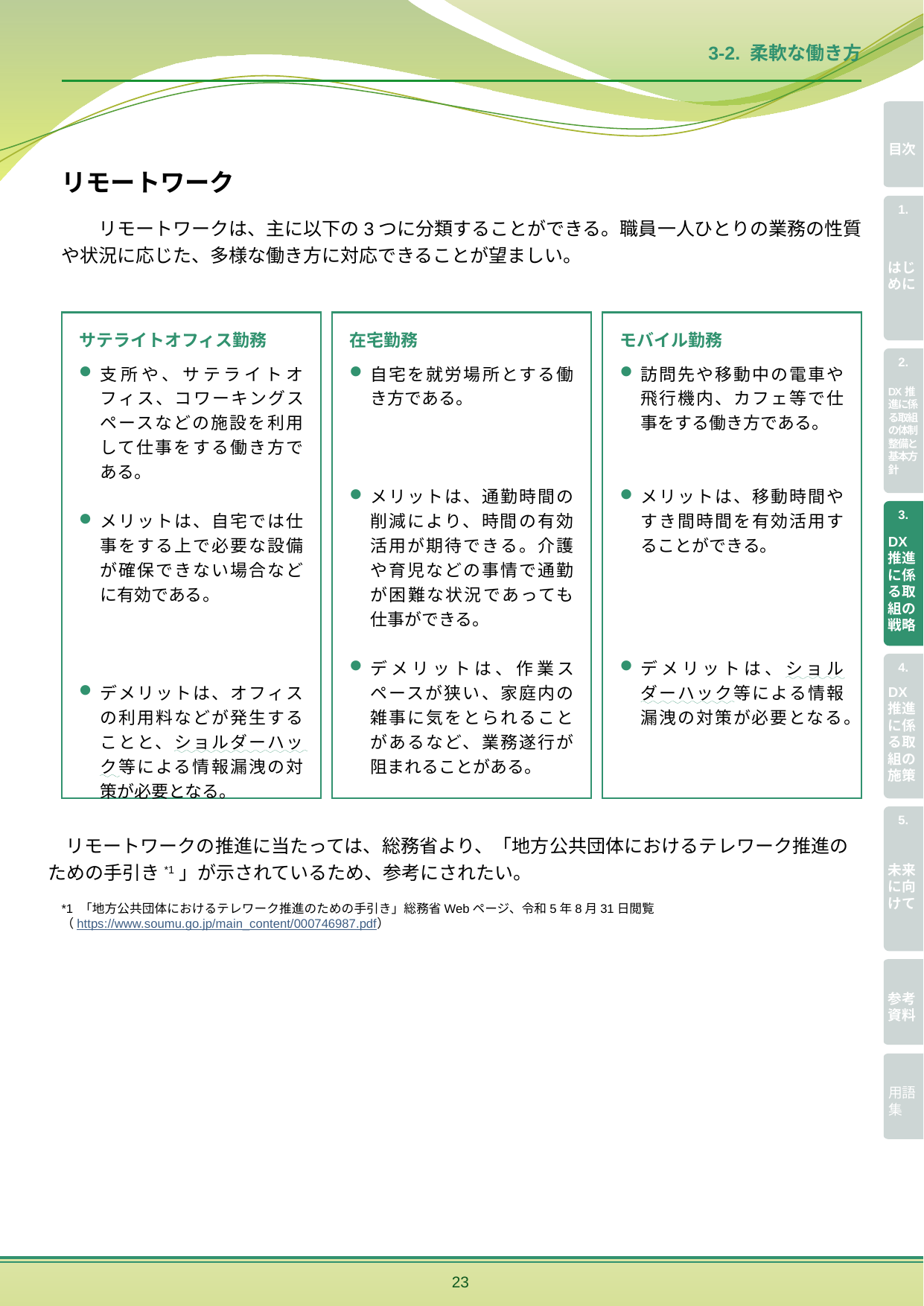

3-2. 柔軟な働き方
リモートワーク
　　リモートワークは、主に以下の3つに分類することができる。職員一人ひとりの業務の性質や状況に応じた、多様な働き方に対応できることが望ましい。
在宅勤務
自宅を就労場所とする働き方である。

メリットは、通勤時間の削減により、時間の有効活用が期待できる。介護や育児などの事情で通勤が困難な状況であっても仕事ができる。

デメリットは、作業スペースが狭い、家庭内の雑事に気をとられることがあるなど、業務遂行が阻まれることがある。
サテライトオフィス勤務
支所や、サテライトオフィス、コワーキングスペースなどの施設を利用して仕事をする働き方である。

メリットは、自宅では仕事をする上で必要な設備が確保できない場合などに有効である。

デメリットは、オフィスの利用料などが発生することと、ショルダーハック等による情報漏洩の対策が必要となる。
モバイル勤務
訪問先や移動中の電車や飛行機内、カフェ等で仕事をする働き方である。

メリットは、移動時間やすき間時間を有効活用することができる。

デメリットは、ショルダーハック等による情報漏洩の対策が必要となる。
リモートワークの推進に当たっては、総務省より、「地方公共団体におけるテレワーク推進のための手引き*1」が示されているため、参考にされたい。
*1 「地方公共団体におけるテレワーク推進のための手引き」総務省Webページ、令和5年8月31日閲覧
（https://www.soumu.go.jp/main_content/000746987.pdf）
23